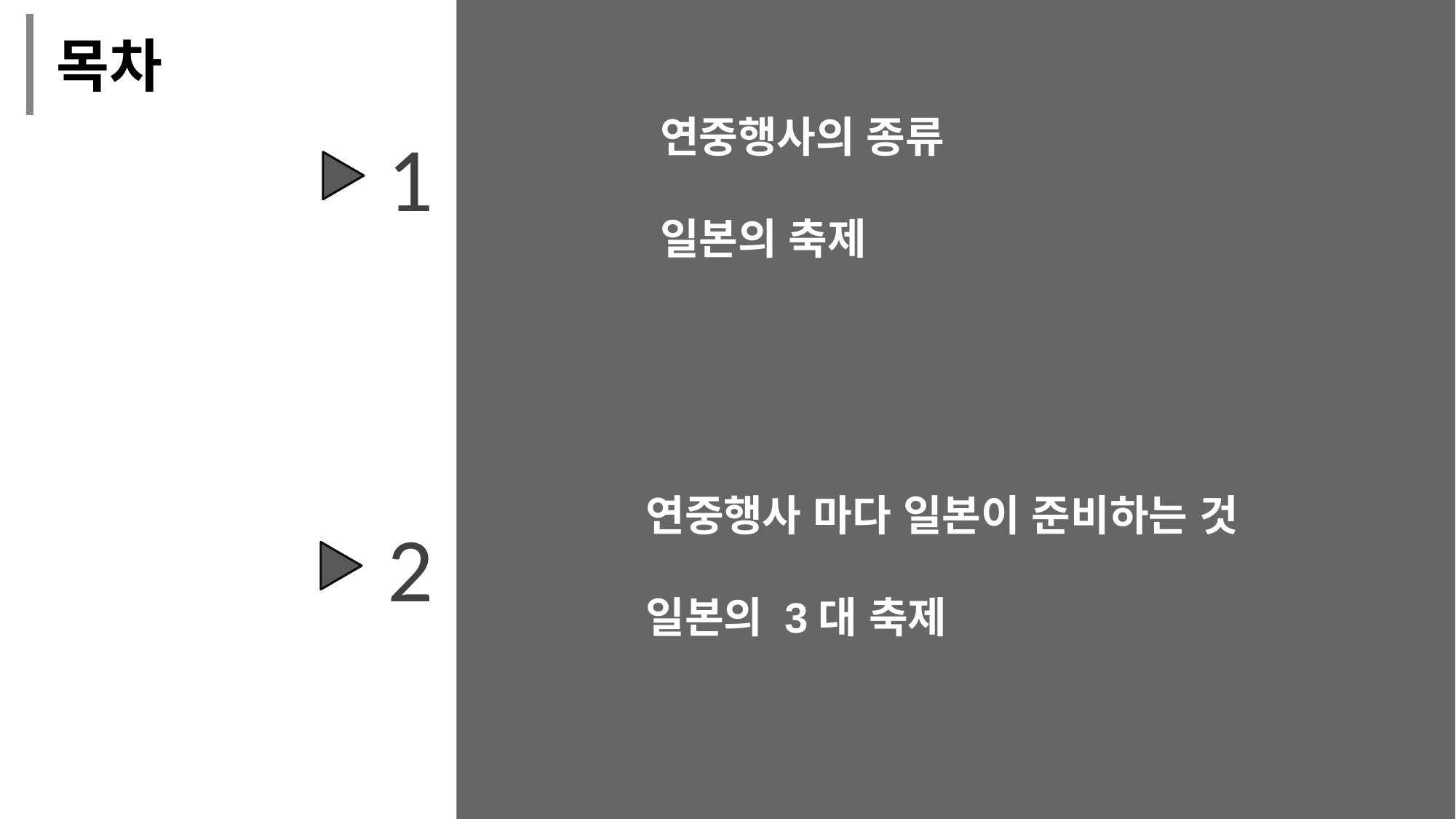

목차
연중행사의 종류

일본의 축제
1

연중행사 마다 일본이 준비하는 것

일본의 3대 축제
2